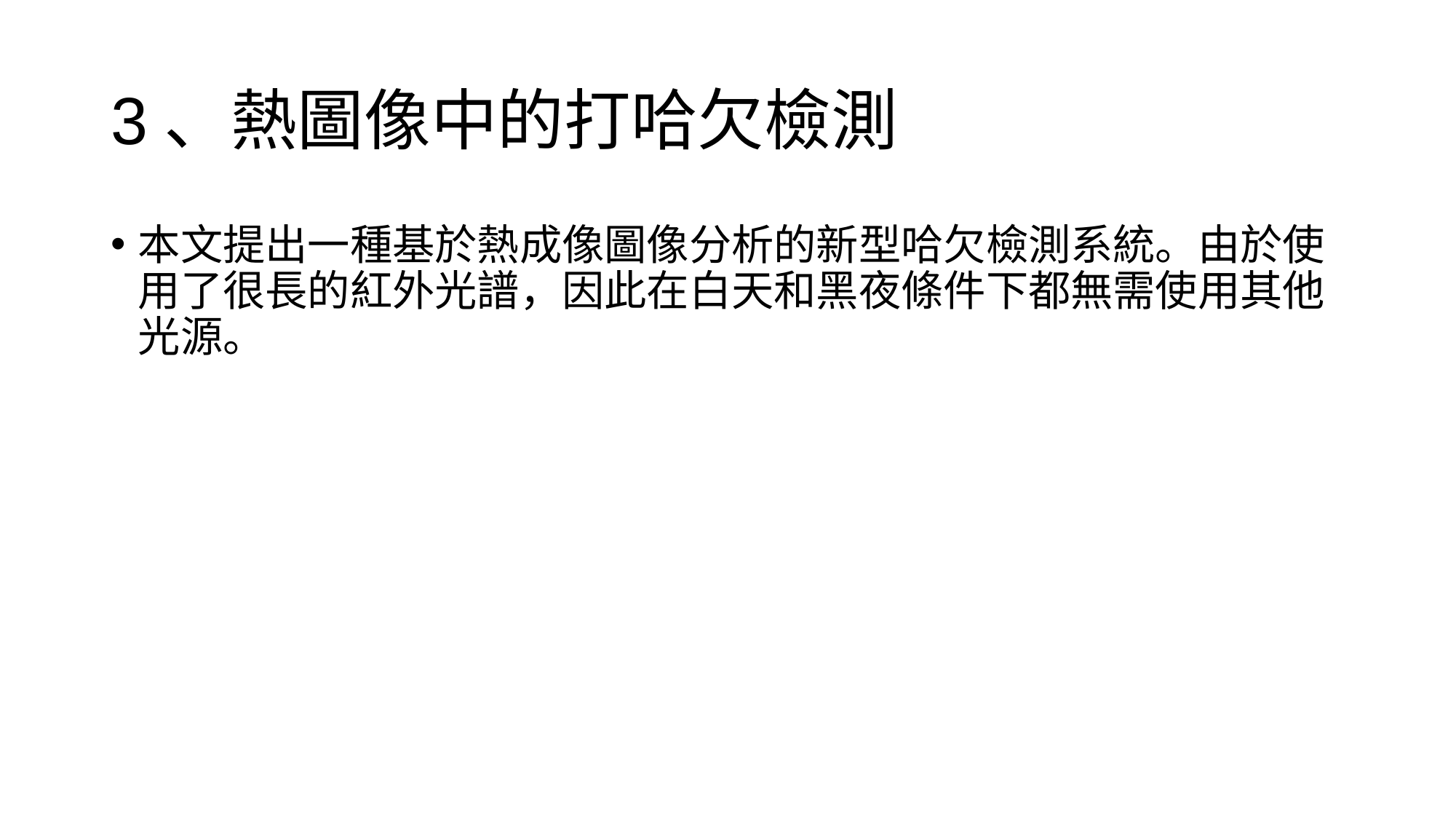

# 3、熱圖像中的打哈欠檢測
本文提出一種基於熱成像圖像分析的新型哈欠檢測系統。由於使用了很長的紅外光譜，因此在白天和黑夜條件下都無需使用其他光源。